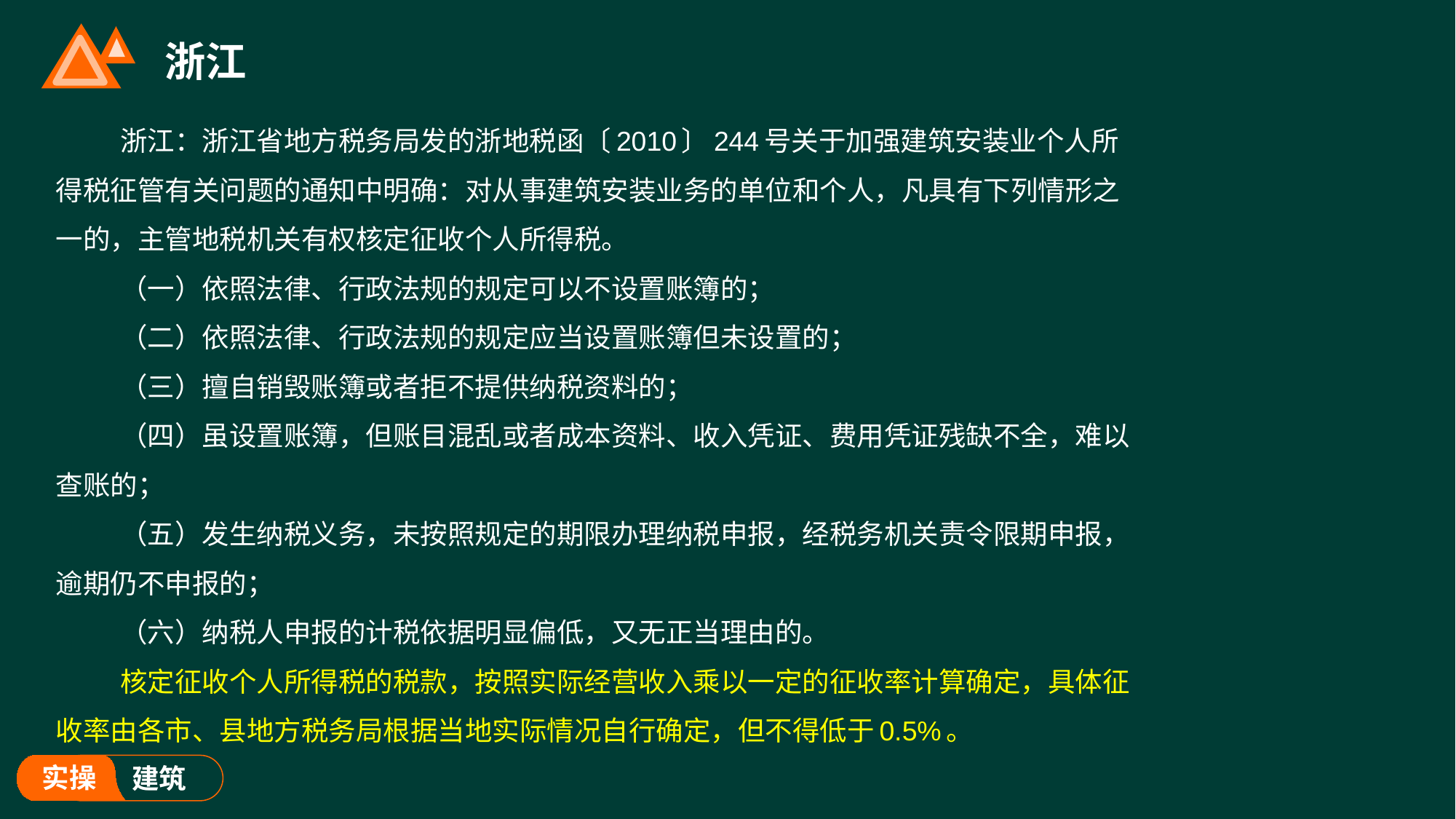

# 浙江
浙江：浙江省地方税务局发的浙地税函〔2010〕244号关于加强建筑安装业个人所得税征管有关问题的通知中明确：对从事建筑安装业务的单位和个人，凡具有下列情形之一的，主管地税机关有权核定征收个人所得税。
（一）依照法律、行政法规的规定可以不设置账簿的；
（二）依照法律、行政法规的规定应当设置账簿但未设置的；
（三）擅自销毁账簿或者拒不提供纳税资料的；
（四）虽设置账簿，但账目混乱或者成本资料、收入凭证、费用凭证残缺不全，难以查账的；
（五）发生纳税义务，未按照规定的期限办理纳税申报，经税务机关责令限期申报，逾期仍不申报的；
（六）纳税人申报的计税依据明显偏低，又无正当理由的。
核定征收个人所得税的税款，按照实际经营收入乘以一定的征收率计算确定，具体征收率由各市、县地方税务局根据当地实际情况自行确定，但不得低于0.5%。